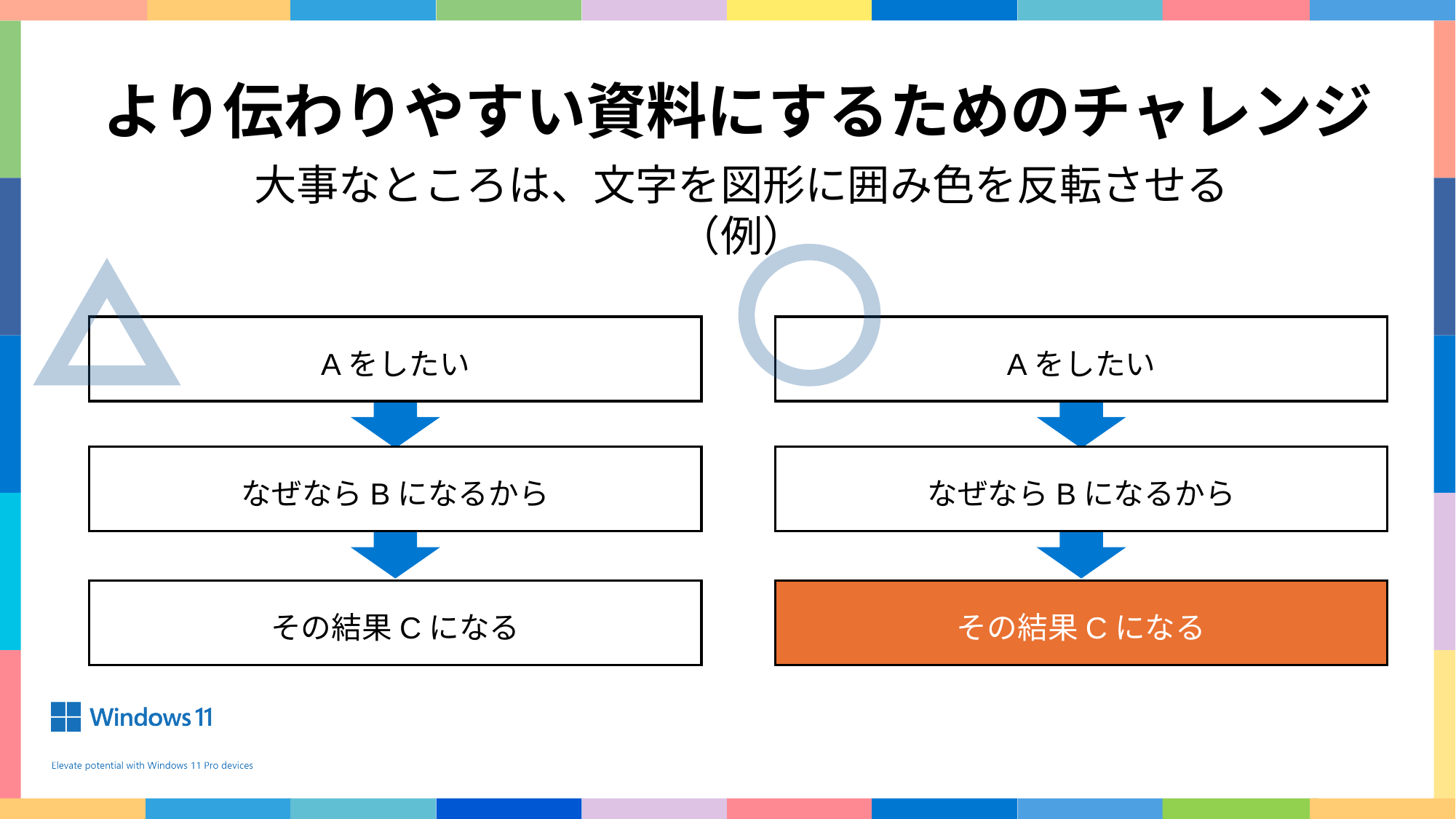

より伝わりやすい資料にするためのチャレンジ
大事なところは、文字を図形に囲み色を反転させる（例）

Aをしたい
Aをしたい

なぜならBになるから
なぜならBになるから

その結果Cになる
その結果Cになる